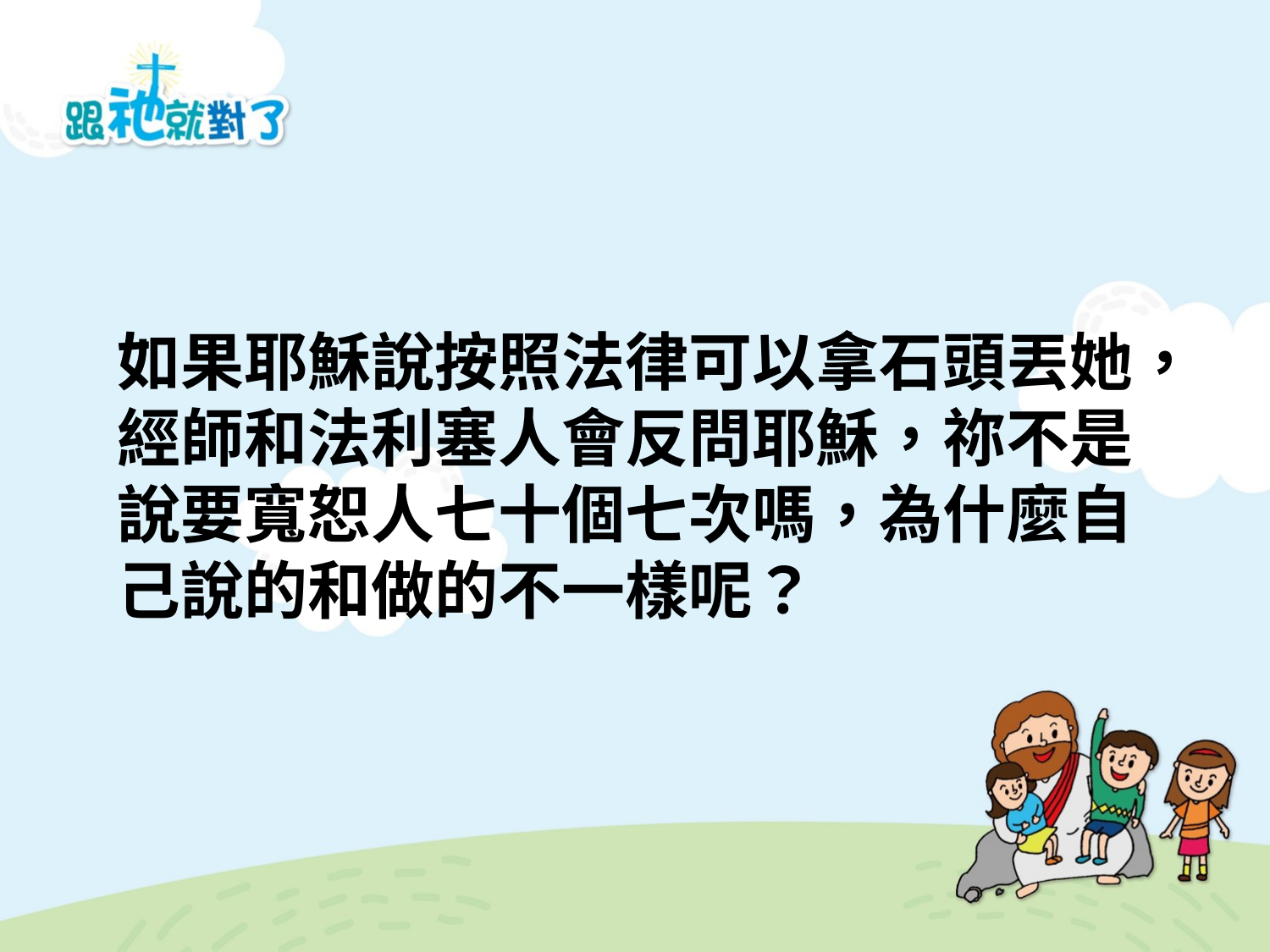

如果耶穌說按照法律可以拿石頭丟她，經師和法利塞人會反問耶穌，祢不是說要寬恕人七十個七次嗎，為什麼自己說的和做的不一樣呢？